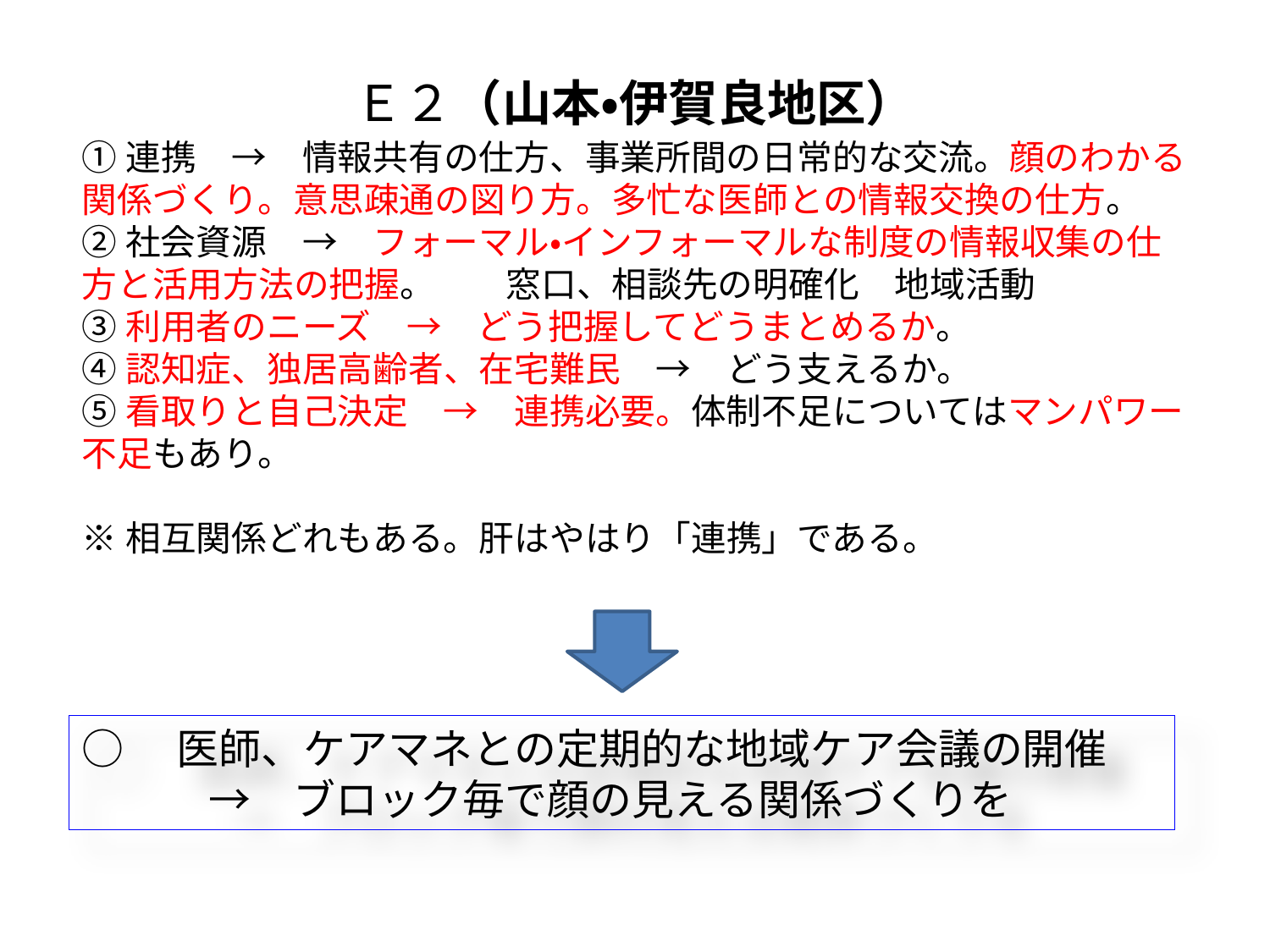

Ｅ２（山本・伊賀良地区）
①連携　→　情報共有の仕方、事業所間の日常的な交流。顔のわかる関係づくり。意思疎通の図り方。多忙な医師との情報交換の仕方。
②社会資源　→　フォーマル・インフォーマルな制度の情報収集の仕方と活用方法の把握。　　窓口、相談先の明確化　地域活動
③利用者のニーズ　→　どう把握してどうまとめるか。
④認知症、独居高齢者、在宅難民　→　どう支えるか。
⑤看取りと自己決定　→　連携必要。体制不足についてはマンパワー不足もあり。

※相互関係どれもある。肝はやはり「連携」である。

○　医師、ケアマネとの定期的な地域ケア会議の開催
　　　→　ブロック毎で顔の見える関係づくりを